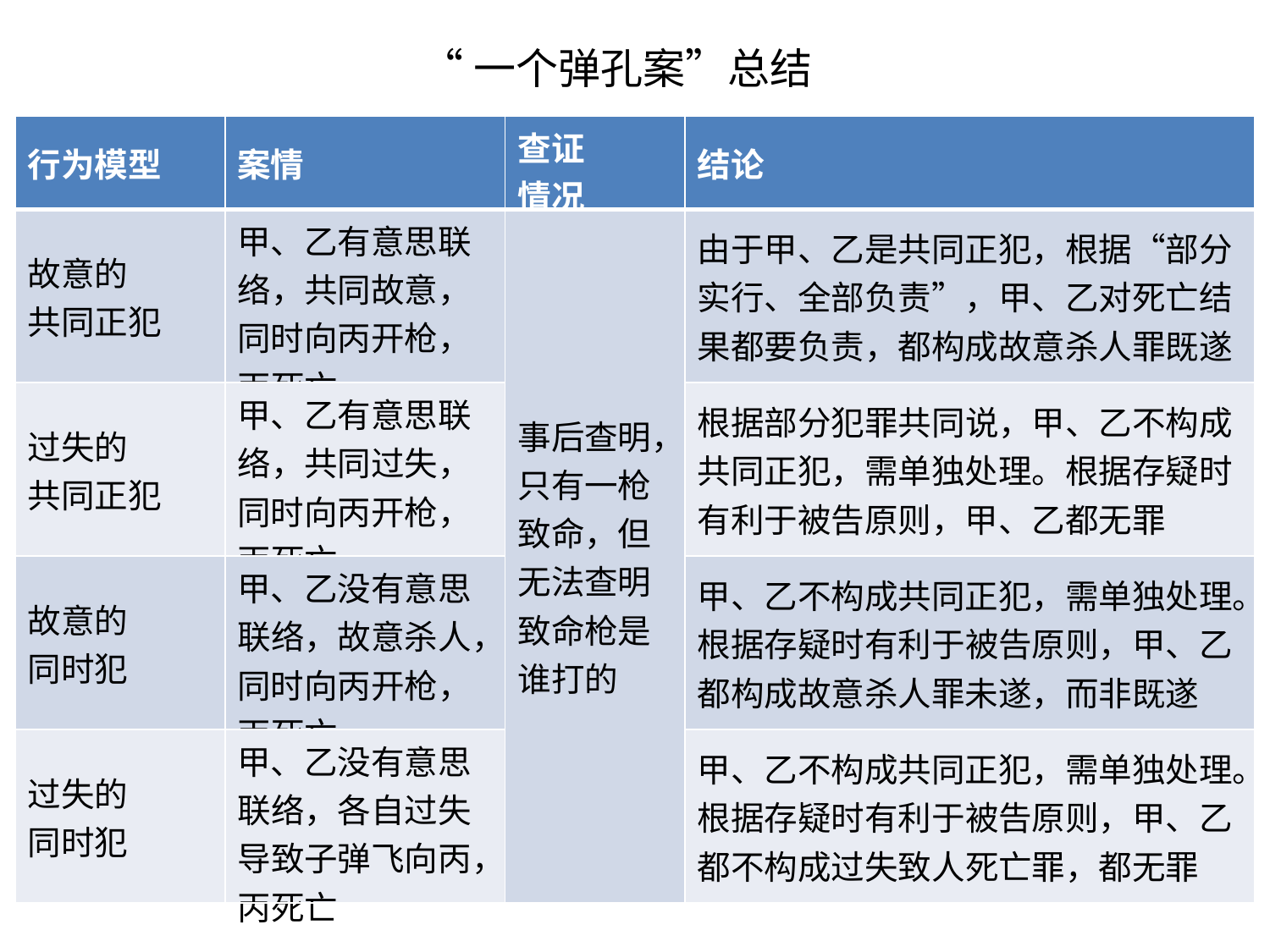

“一个弹孔案”总结
| 行为模型 | 案情 | 查证 情况 | 结论 |
| --- | --- | --- | --- |
| 故意的 共同正犯 | 甲、乙有意思联络，共同故意，同时向丙开枪，丙死亡 | 事后查明，只有一枪致命，但无法查明致命枪是谁打的 | 由于甲、乙是共同正犯，根据“部分实行、全部负责”，甲、乙对死亡结果都要负责，都构成故意杀人罪既遂 |
| 过失的 共同正犯 | 甲、乙有意思联络，共同过失，同时向丙开枪，丙死亡 |  | 根据部分犯罪共同说，甲、乙不构成共同正犯，需单独处理。根据存疑时有利于被告原则，甲、乙都无罪 |
| 故意的 同时犯 | 甲、乙没有意思联络，故意杀人，同时向丙开枪，丙死亡 |  | 甲、乙不构成共同正犯，需单独处理。根据存疑时有利于被告原则，甲、乙都构成故意杀人罪未遂，而非既遂 |
| 过失的 同时犯 | 甲、乙没有意思联络，各自过失导致子弹飞向丙，丙死亡 |  | 甲、乙不构成共同正犯，需单独处理。根据存疑时有利于被告原则，甲、乙都不构成过失致人死亡罪，都无罪 |